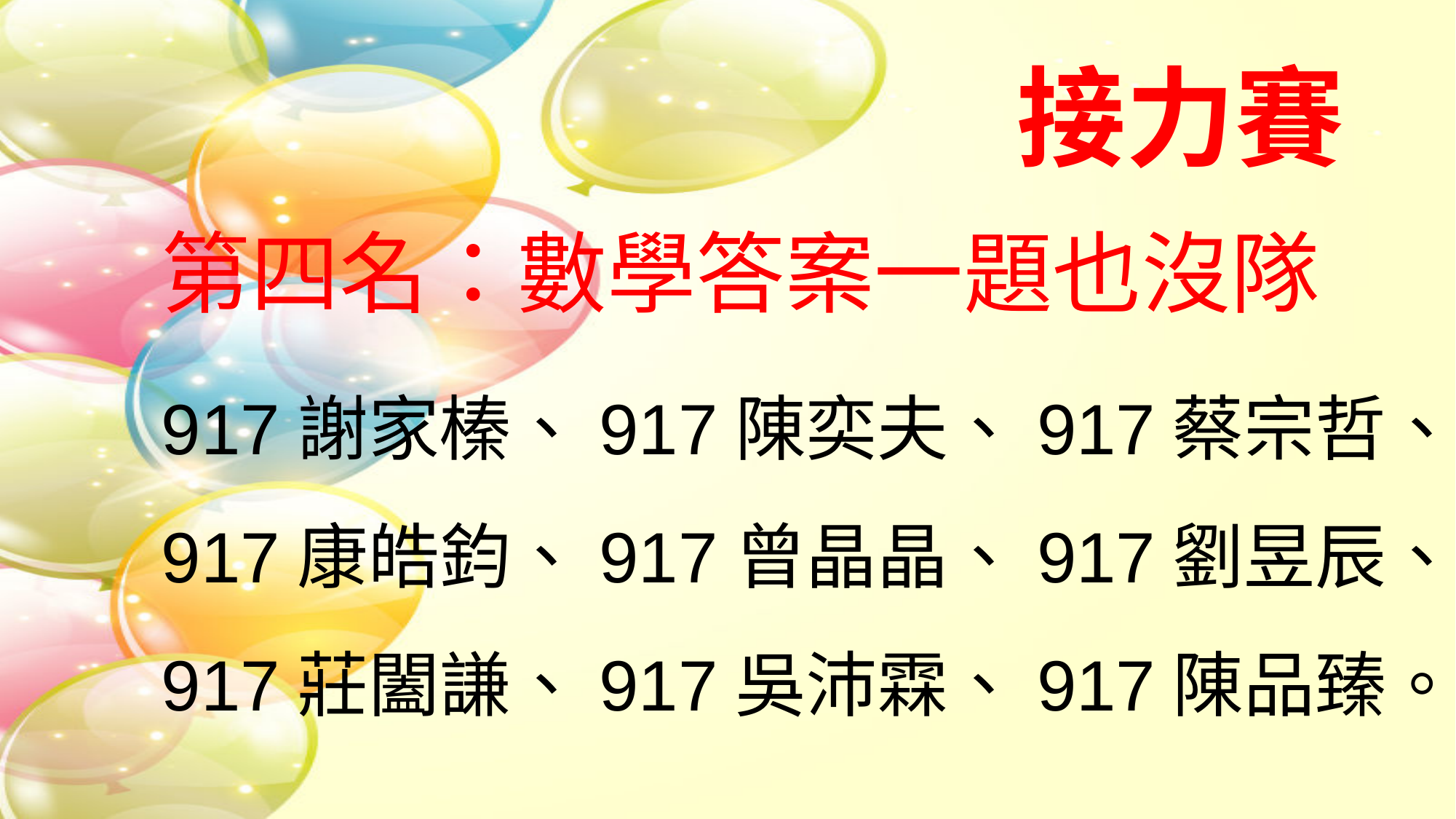

# 接力賽
第四名：數學答案一題也沒隊
917謝家榛、917陳奕夫、917蔡宗哲、917康皓鈞、917曾晶晶、917劉昱辰、917莊闔謙、917吳沛霖、917陳品臻。